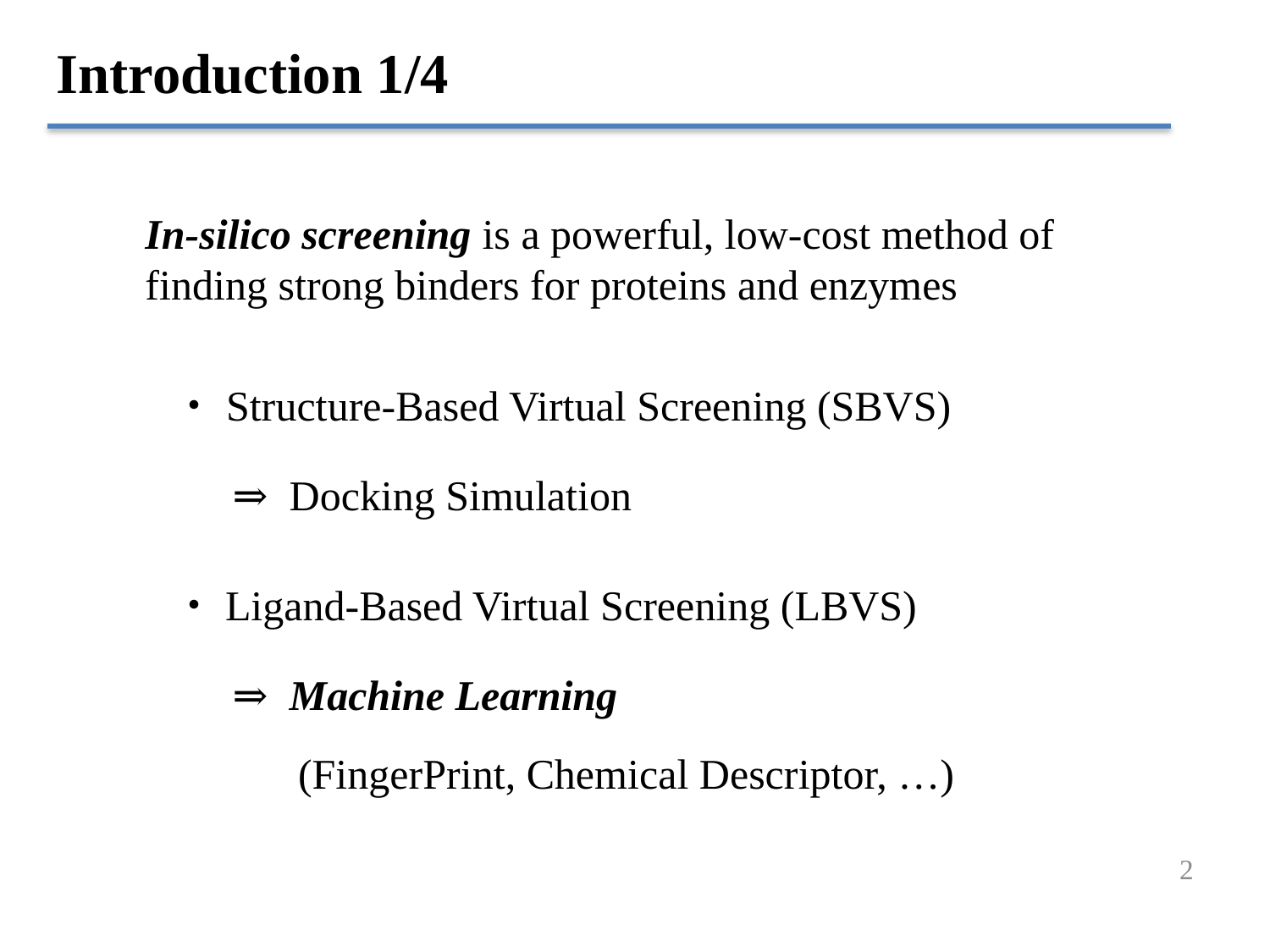

Introduction 1/4
In-silico screening is a powerful, low-cost method of
finding strong binders for proteins and enzymes
・Structure-Based Virtual Screening (SBVS)
⇒  Docking Simulation
・Ligand-Based Virtual Screening (LBVS)
⇒  Machine Learning
(FingerPrint, Chemical Descriptor, …)
2